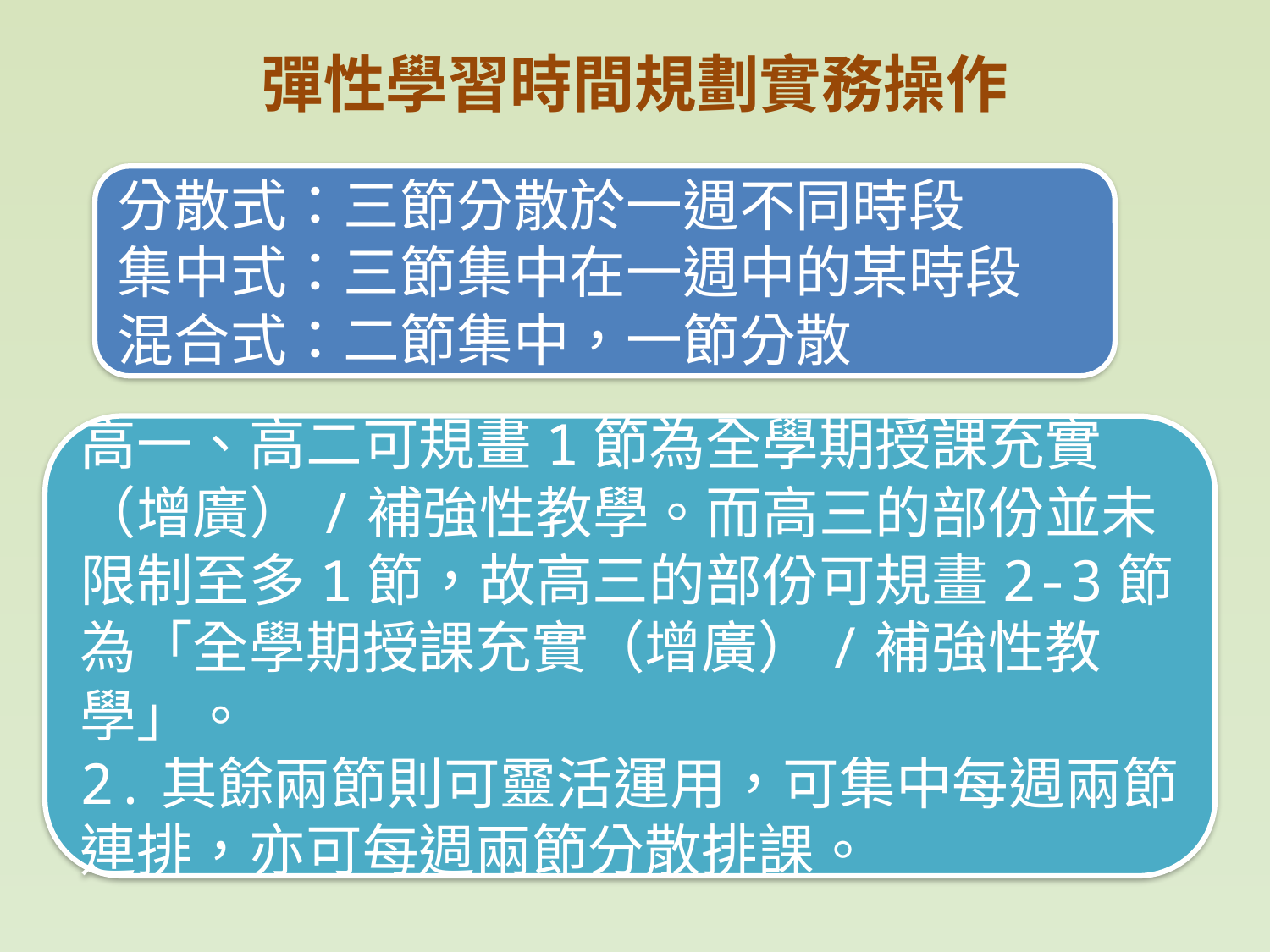

# 彈性學習時間規劃實務操作
分散式：三節分散於一週不同時段
集中式：三節集中在一週中的某時段
混合式：二節集中，一節分散
高一、高二可規畫1節為全學期授課充實（增廣）/補強性教學。而高三的部份並未限制至多1節，故高三的部份可規畫2-3節為「全學期授課充實（增廣）/補強性教學」。
2.其餘兩節則可靈活運用，可集中每週兩節連排，亦可每週兩節分散排課。